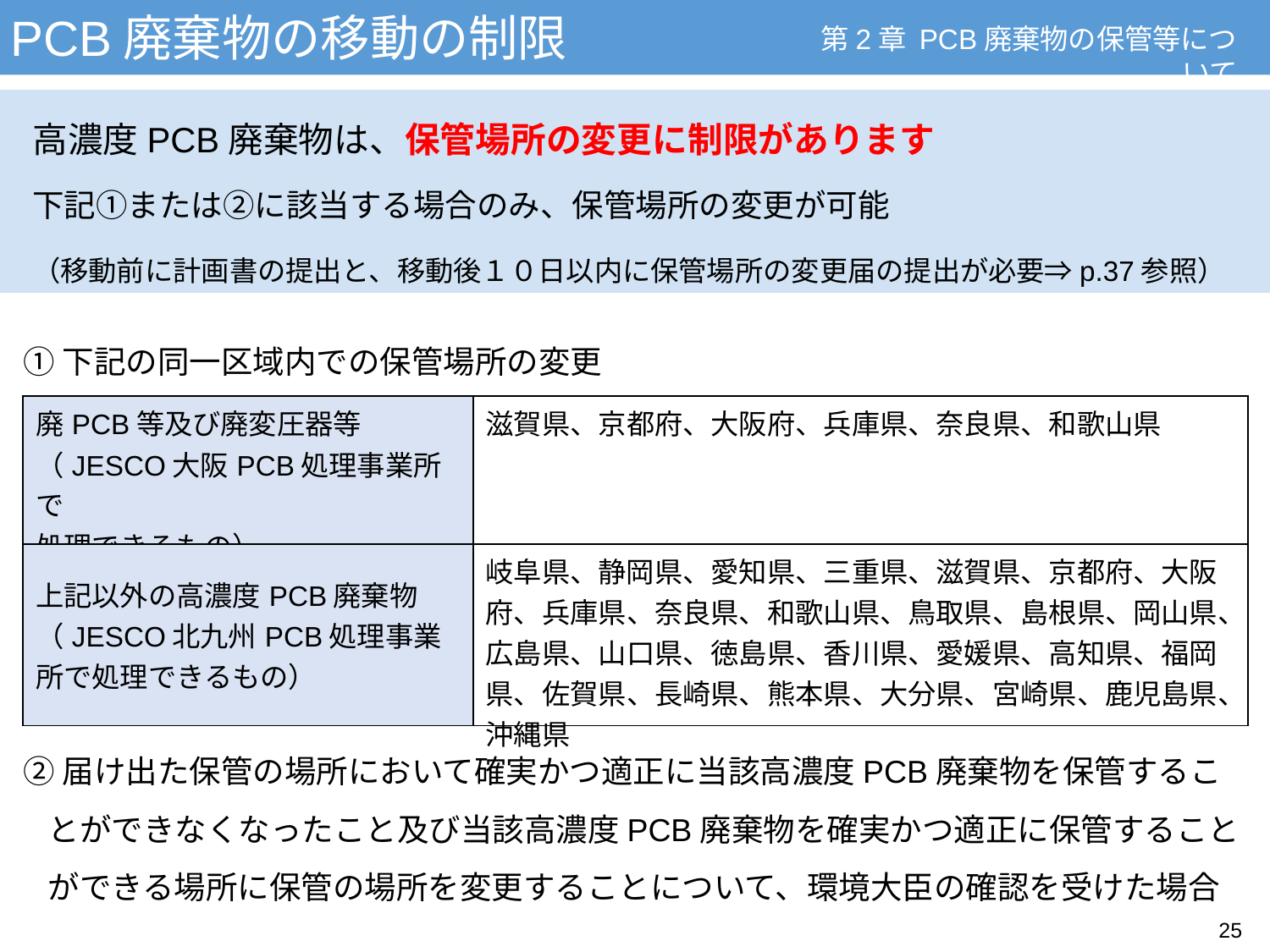

PCB廃棄物の移動の制限
第2章 PCB廃棄物の保管等について
高濃度PCB廃棄物は、保管場所の変更に制限があります
下記①または②に該当する場合のみ、保管場所の変更が可能
（移動前に計画書の提出と、移動後１０日以内に保管場所の変更届の提出が必要⇒p.37参照）
①下記の同一区域内での保管場所の変更
| 廃PCB等及び廃変圧器等 （JESCO大阪PCB処理事業所で 処理できるもの） | 滋賀県、京都府、大阪府、兵庫県、奈良県、和歌山県 |
| --- | --- |
| 上記以外の高濃度PCB廃棄物 （JESCO北九州PCB処理事業所で処理できるもの） | 岐阜県、静岡県、愛知県、三重県、滋賀県、京都府、大阪府、兵庫県、奈良県、和歌山県、鳥取県、島根県、岡山県、広島県、山口県、徳島県、香川県、愛媛県、高知県、福岡県、佐賀県、長崎県、熊本県、大分県、宮崎県、鹿児島県、沖縄県 |
②届け出た保管の場所において確実かつ適正に当該高濃度PCB廃棄物を保管することができなくなったこと及び当該高濃度PCB廃棄物を確実かつ適正に保管することができる場所に保管の場所を変更することについて、環境大臣の確認を受けた場合
25